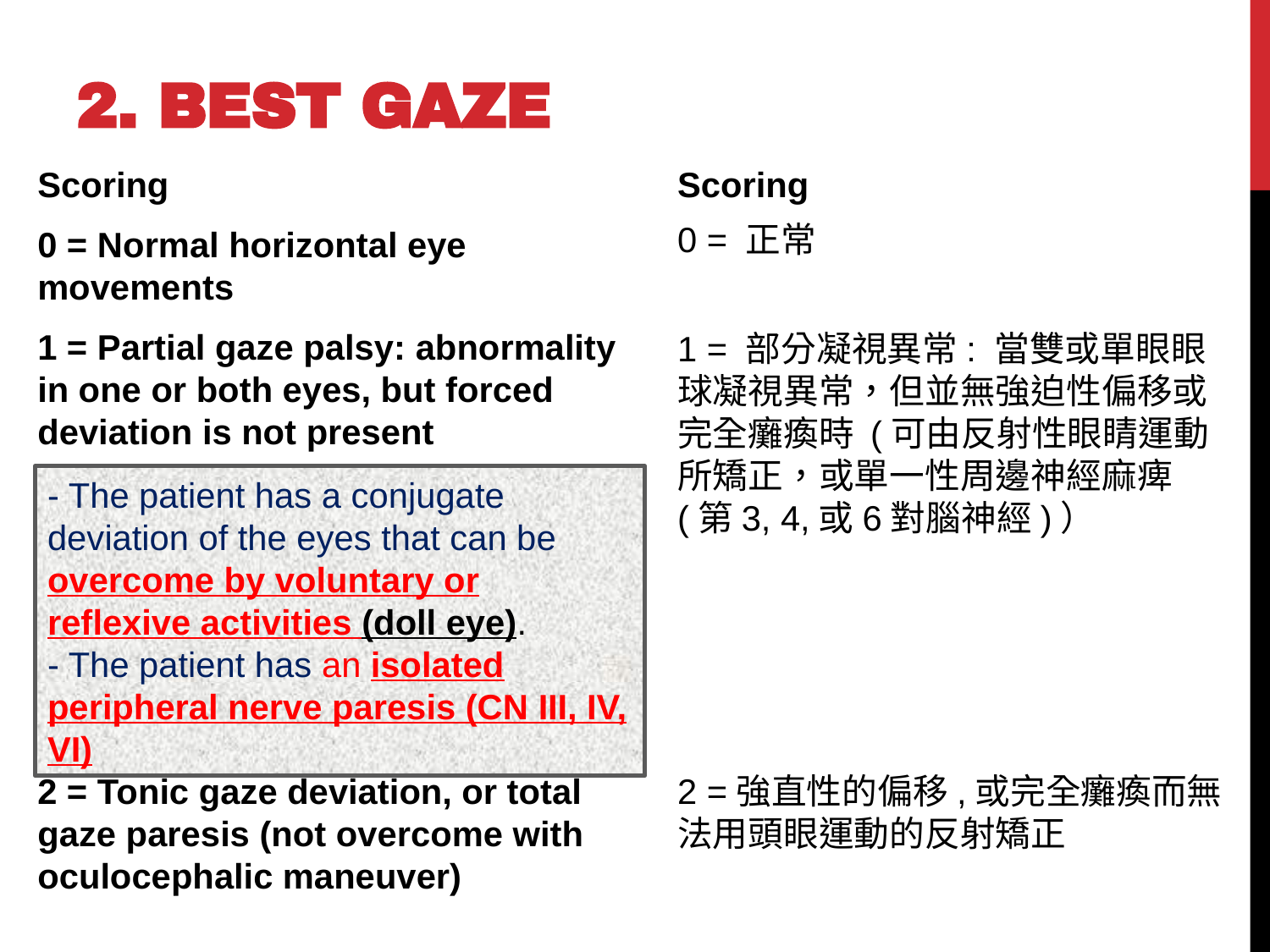

# 2. Best gaze
Scoring
0 = Normal horizontal eye movements
1 = Partial gaze palsy: abnormality in one or both eyes, but forced deviation is not present

2 = Tonic gaze deviation, or total gaze paresis (not overcome with oculocephalic maneuver)
Scoring
0 = 正常

1 = 部分凝視異常: 當雙或單眼眼球凝視異常，但並無強迫性偏移或完全癱瘓時 (可由反射性眼睛運動所矯正，或單一性周邊神經麻痺(第3, 4,或6對腦神經)）

2 =強直性的偏移,或完全癱瘓而無法用頭眼運動的反射矯正
- The patient has a conjugate deviation of the eyes that can be overcome by voluntary or reflexive activities (doll eye).
- The patient has an isolated peripheral nerve paresis (CN III, IV, VI)